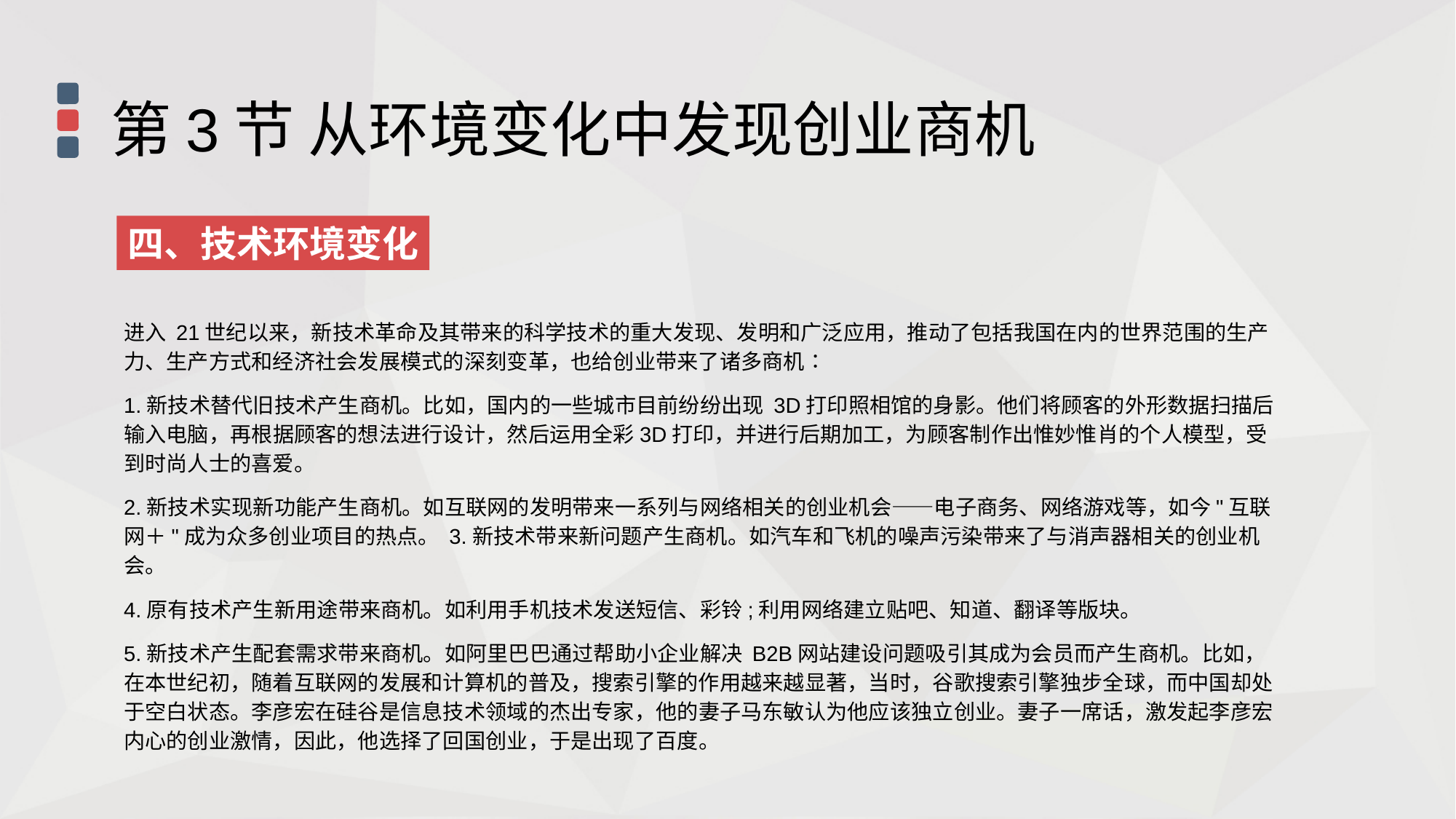

第3节 从环境变化中发现创业商机
四、技术环境变化
进入 21世纪以来，新技术革命及其带来的科学技术的重大发现、发明和广泛应用，推动了包括我国在内的世界范围的生产力、生产方式和经济社会发展模式的深刻变革，也给创业带来了诸多商机∶
1.新技术替代旧技术产生商机。比如，国内的一些城市目前纷纷出现 3D打印照相馆的身影。他们将顾客的外形数据扫描后输入电脑，再根据顾客的想法进行设计，然后运用全彩3D打印，并进行后期加工，为顾客制作出惟妙惟肖的个人模型，受到时尚人士的喜爱。
2.新技术实现新功能产生商机。如互联网的发明带来一系列与网络相关的创业机会——电子商务、网络游戏等，如今"互联网＋"成为众多创业项目的热点。 3.新技术带来新问题产生商机。如汽车和飞机的噪声污染带来了与消声器相关的创业机会。
4.原有技术产生新用途带来商机。如利用手机技术发送短信、彩铃;利用网络建立贴吧、知道、翻译等版块。
5.新技术产生配套需求带来商机。如阿里巴巴通过帮助小企业解决 B2B网站建设问题吸引其成为会员而产生商机。比如，在本世纪初，随着互联网的发展和计算机的普及，搜索引擎的作用越来越显著，当时，谷歌搜索引擎独步全球，而中国却处于空白状态。李彦宏在硅谷是信息技术领域的杰出专家，他的妻子马东敏认为他应该独立创业。妻子一席话，激发起李彦宏内心的创业激情，因此，他选择了回国创业，于是出现了百度。